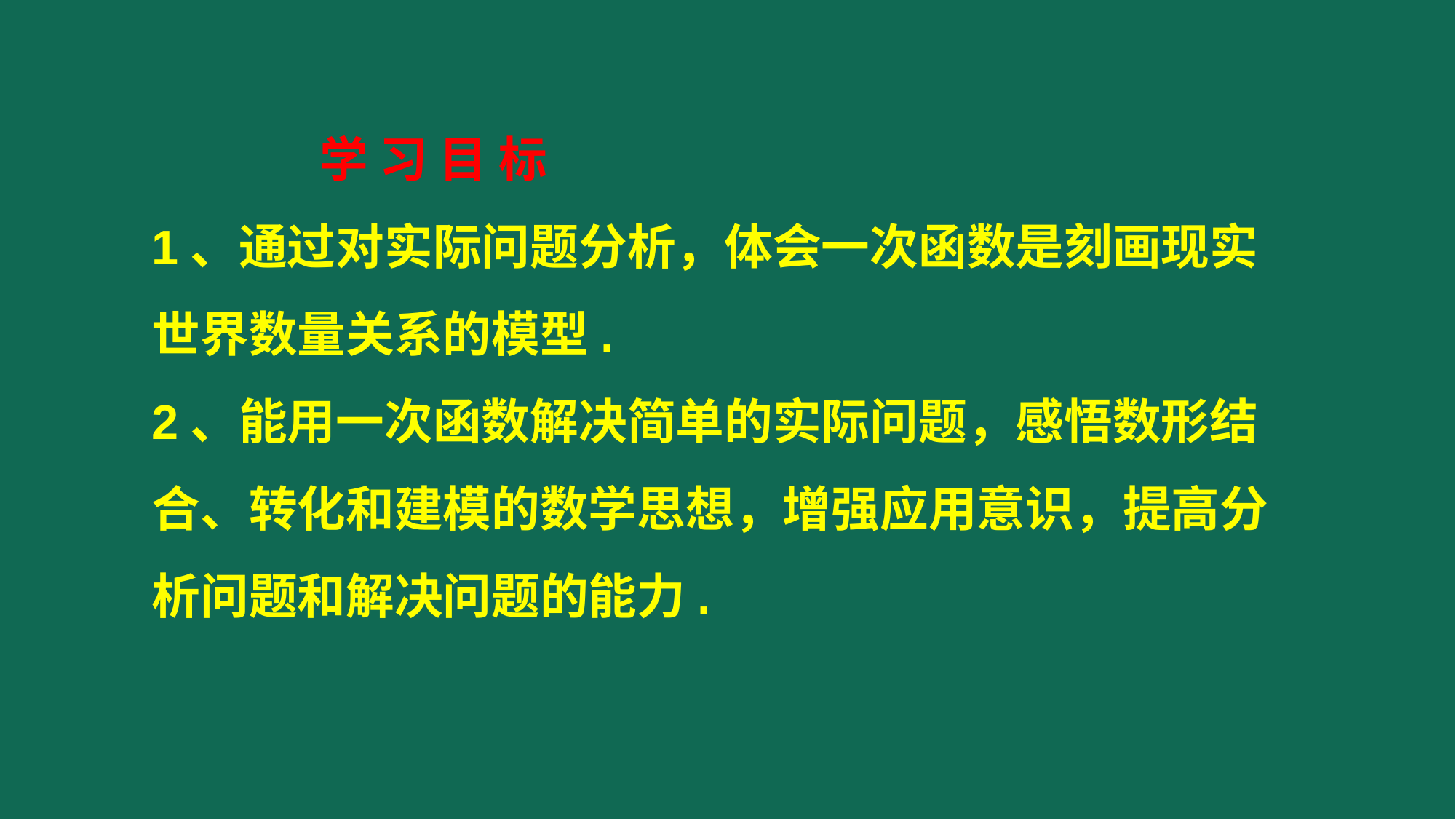

学 习 目 标
1、通过对实际问题分析，体会一次函数是刻画现实世界数量关系的模型.
2、能用一次函数解决简单的实际问题，感悟数形结合、转化和建模的数学思想，增强应用意识，提高分析问题和解决问题的能力.